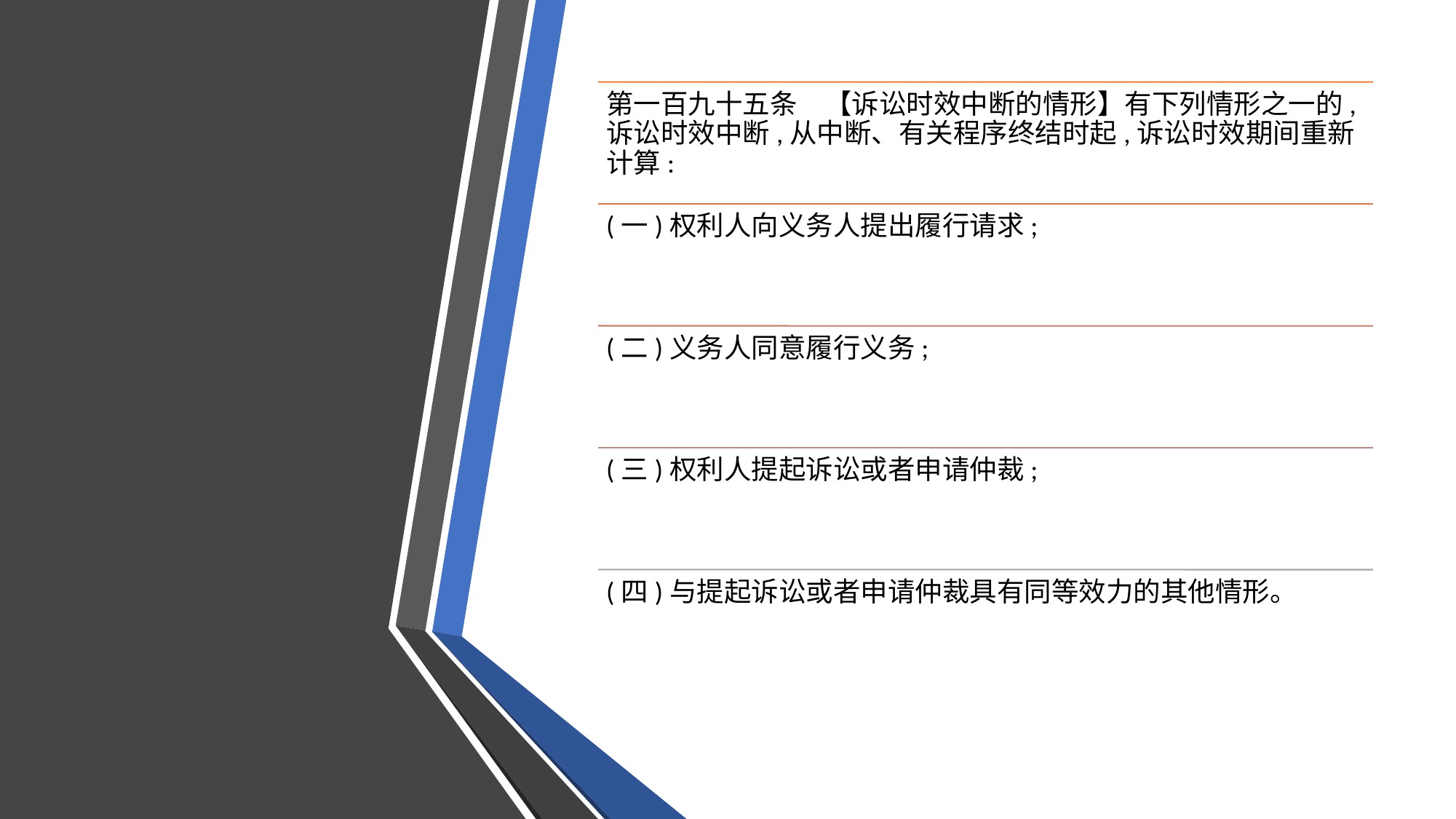

第一百九十五条　【诉讼时效中断的情形】有下列情形之一的,诉讼时效中断,从中断、有关程序终结时起,诉讼时效期间重新计算:
(一)权利人向义务人提出履行请求;
(二)义务人同意履行义务;
(三)权利人提起诉讼或者申请仲裁;
(四)与提起诉讼或者申请仲裁具有同等效力的其他情形。